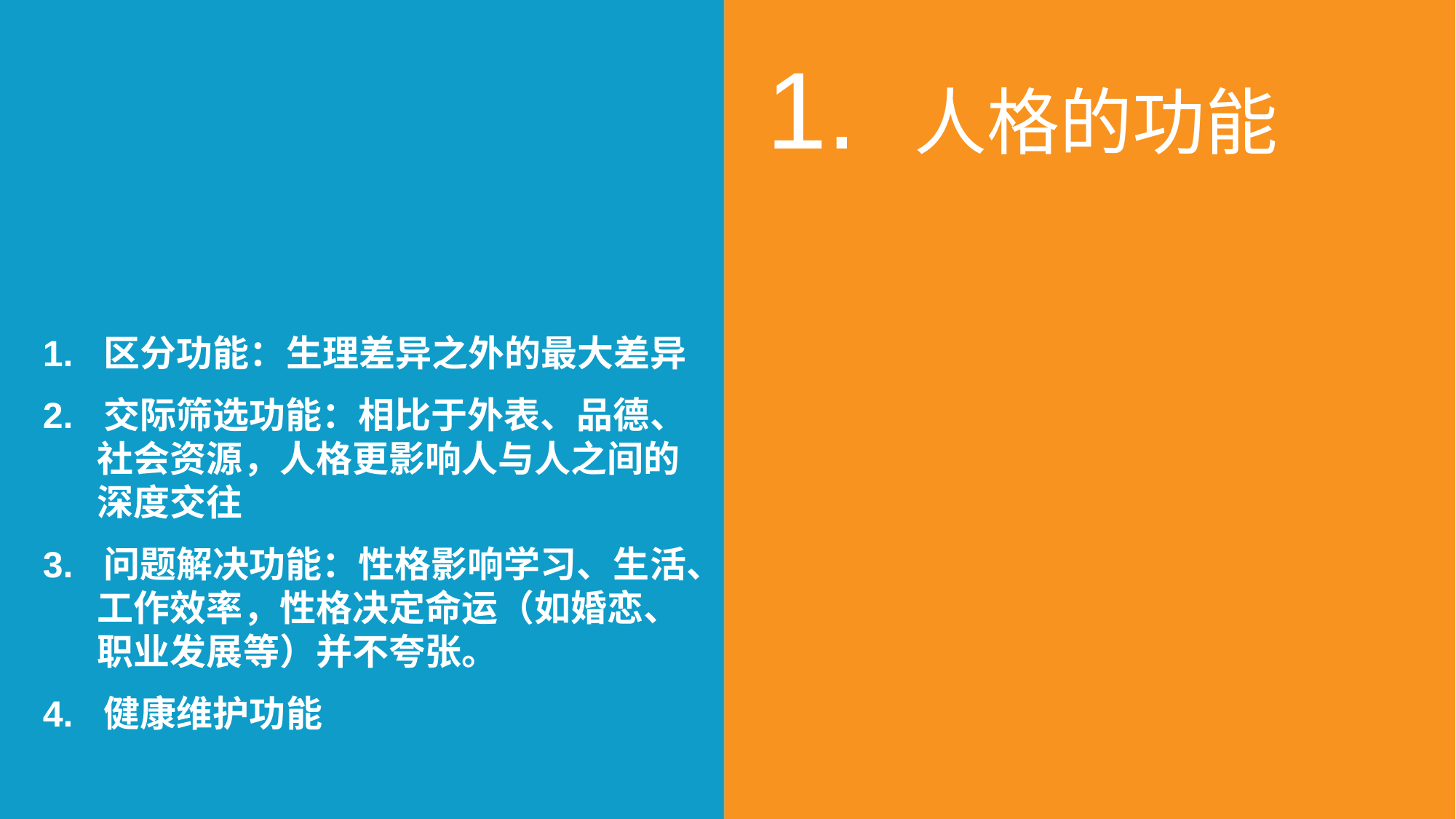

1. 人格的功能
1. 区分功能：生理差异之外的最大差异
2. 交际筛选功能：相比于外表、品德、
社会资源，人格更影响人与人之间的
深度交往
3. 问题解决功能：性格影响学习、生活、
工作效率，性格决定命运（如婚恋、
职业发展等）并不夸张。
4. 健康维护功能